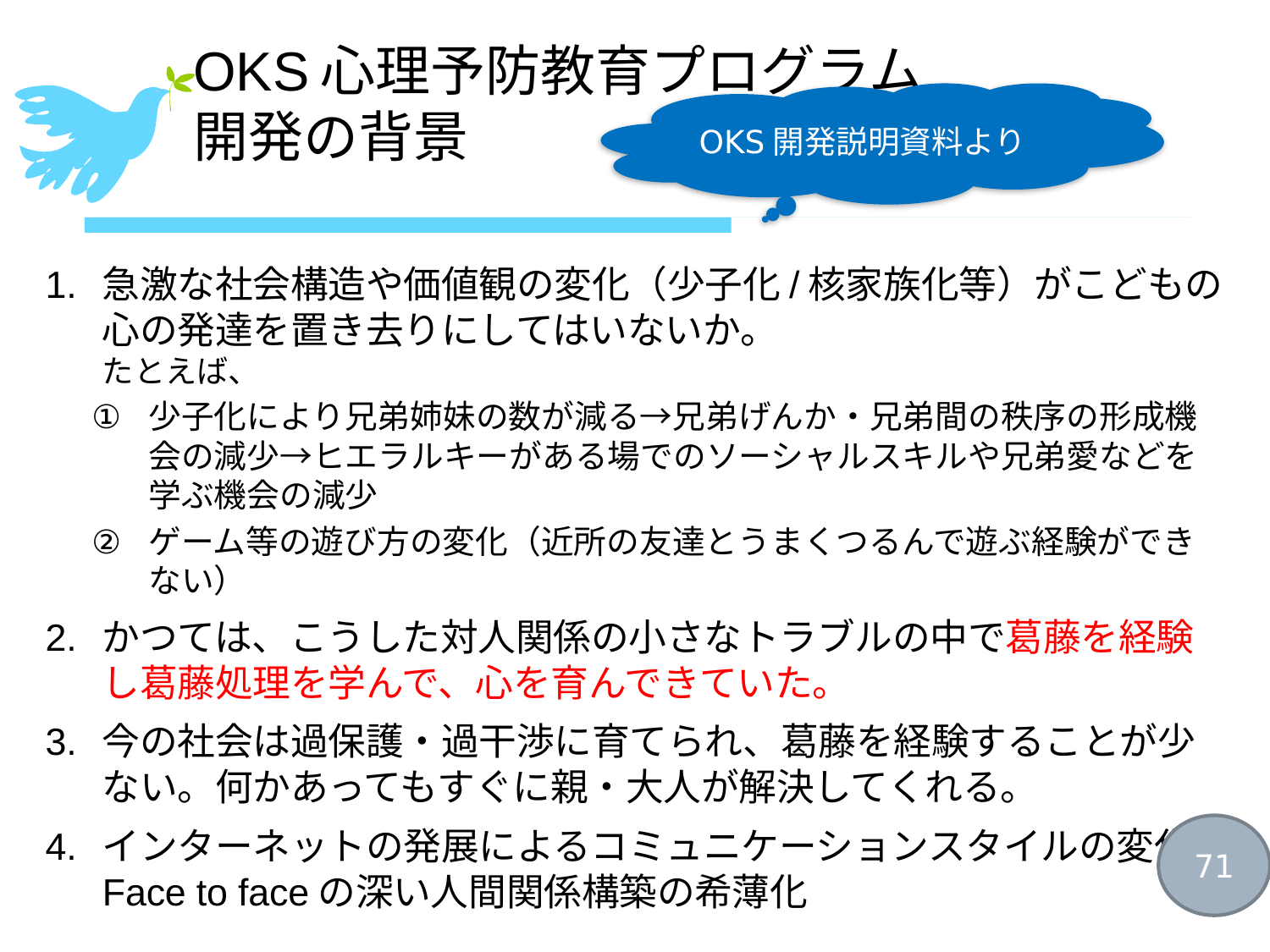

# OKS心理予防教育プログラム 開発の背景
OKS開発説明資料より
急激な社会構造や価値観の変化（少子化/核家族化等）がこどもの心の発達を置き去りにしてはいないか。
たとえば、
少子化により兄弟姉妹の数が減る→兄弟げんか・兄弟間の秩序の形成機会の減少→ヒエラルキーがある場でのソーシャルスキルや兄弟愛などを学ぶ機会の減少
ゲーム等の遊び方の変化（近所の友達とうまくつるんで遊ぶ経験ができない）
かつては、こうした対人関係の小さなトラブルの中で葛藤を経験し葛藤処理を学んで、心を育んできていた。
今の社会は過保護・過干渉に育てられ、葛藤を経験することが少ない。何かあってもすぐに親・大人が解決してくれる。
インターネットの発展によるコミュニケーションスタイルの変化、Face to faceの深い人間関係構築の希薄化
71